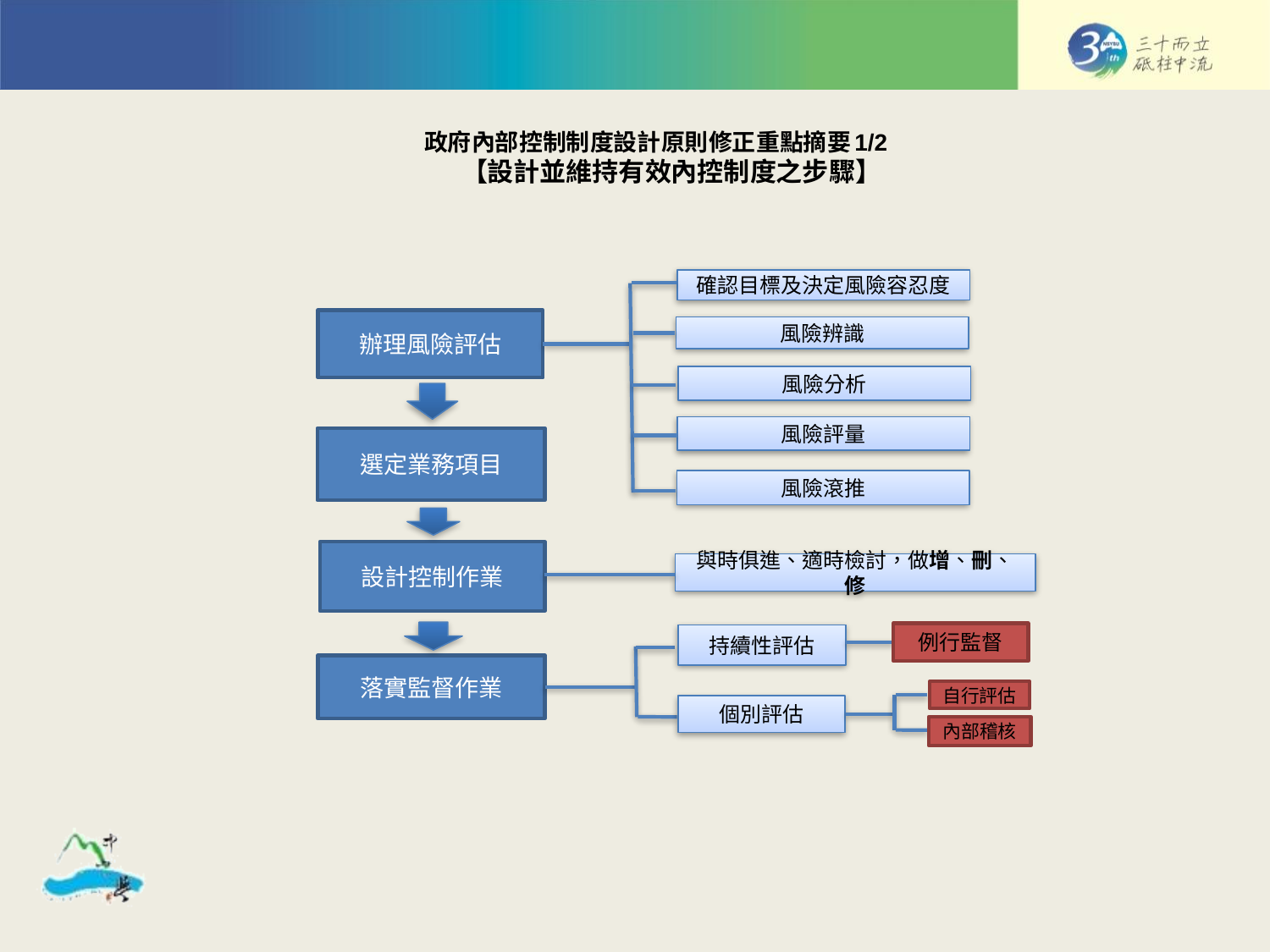

# 政府內部控制制度設計原則修正重點摘要1/2 【設計並維持有效內控制度之步驟】

確認目標及決定風險容忍度
辦理風險評估
風險辨識
風險分析

風險評量
選定業務項目
風險滾推

設計控制作業
與時俱進、適時檢討，做增、刪、修

例行監督
持續性評估
落實監督作業
自行評估
個別評估
內部稽核